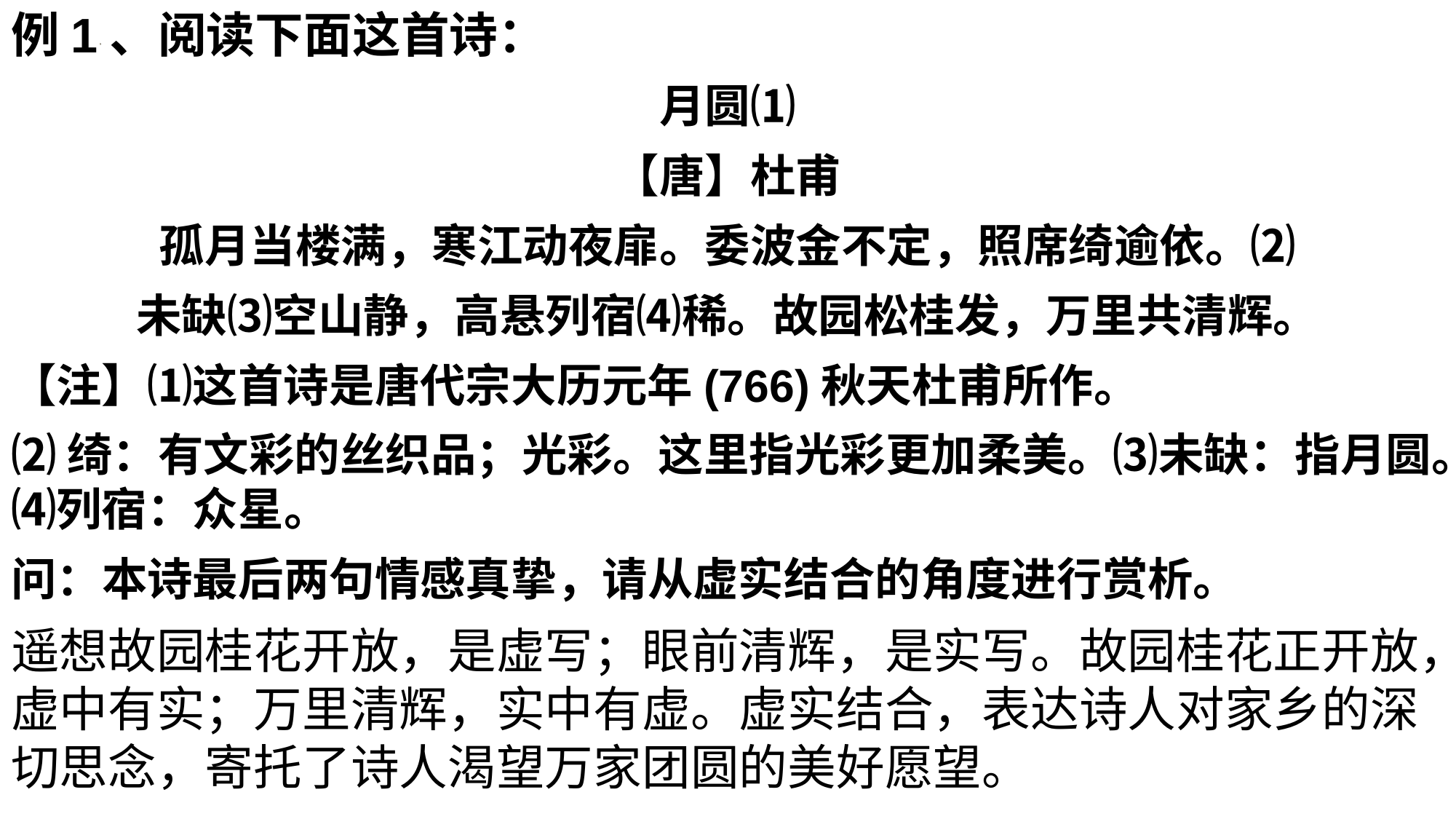

例1、阅读下面这首诗：
月圆⑴
【唐】杜甫
孤月当楼满，寒江动夜扉。委波金不定，照席绮逾依。⑵
未缺⑶空山静，高悬列宿⑷稀。故园松桂发，万里共清辉。
【注】⑴这首诗是唐代宗大历元年(766)秋天杜甫所作。
⑵绮：有文彩的丝织品；光彩。这里指光彩更加柔美。⑶未缺：指月圆。⑷列宿：众星。
问：本诗最后两句情感真挚，请从虚实结合的角度进行赏析。
遥想故园桂花开放，是虚写；眼前清辉，是实写。故园桂花正开放，虚中有实；万里清辉，实中有虚。虚实结合，表达诗人对家乡的深切思念，寄托了诗人渴望万家团圆的美好愿望。